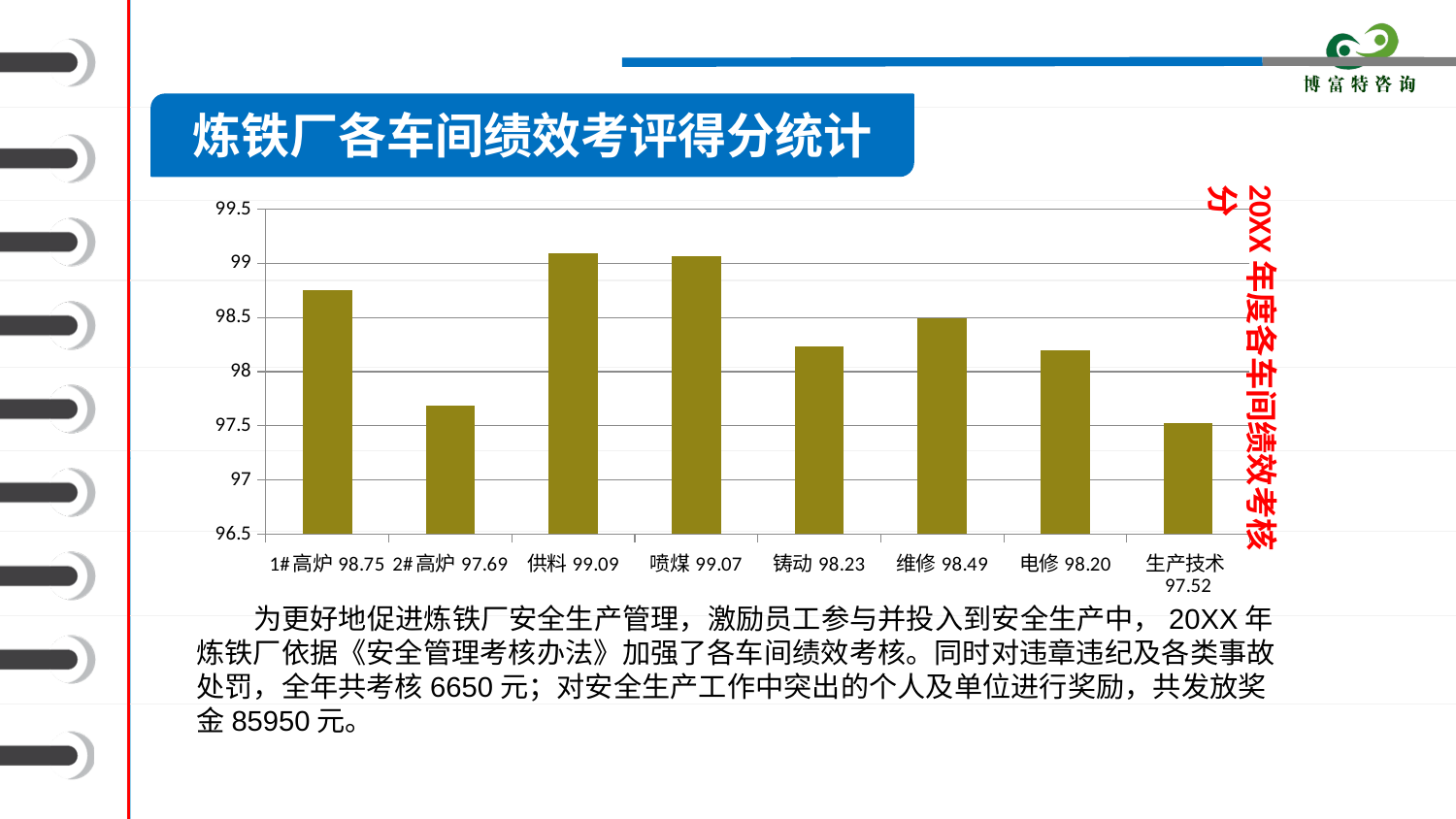

炼铁厂各车间绩效考评得分统计
20XX年度各车间绩效考核分

### Chart

| Category |  |
|---|---|
| 1#高炉98.75 | 98.75 |
| 2#高炉97.69 | 97.69 |
| 供料99.09 | 99.09 |
| 喷煤99.07 | 99.07 |
| 铸动98.23 | 98.23 |
| 维修98.49 | 98.49 |
| 电修98.20 | 98.2 |
| 生产技术97.52 | 97.52 |
        为更好地促进炼铁厂安全生产管理，激励员工参与并投入到安全生产中，20XX年炼铁厂依据《安全管理考核办法》加强了各车间绩效考核。同时对违章违纪及各类事故处罚，全年共考核6650元；对安全生产工作中突出的个人及单位进行奖励，共发放奖金85950元。